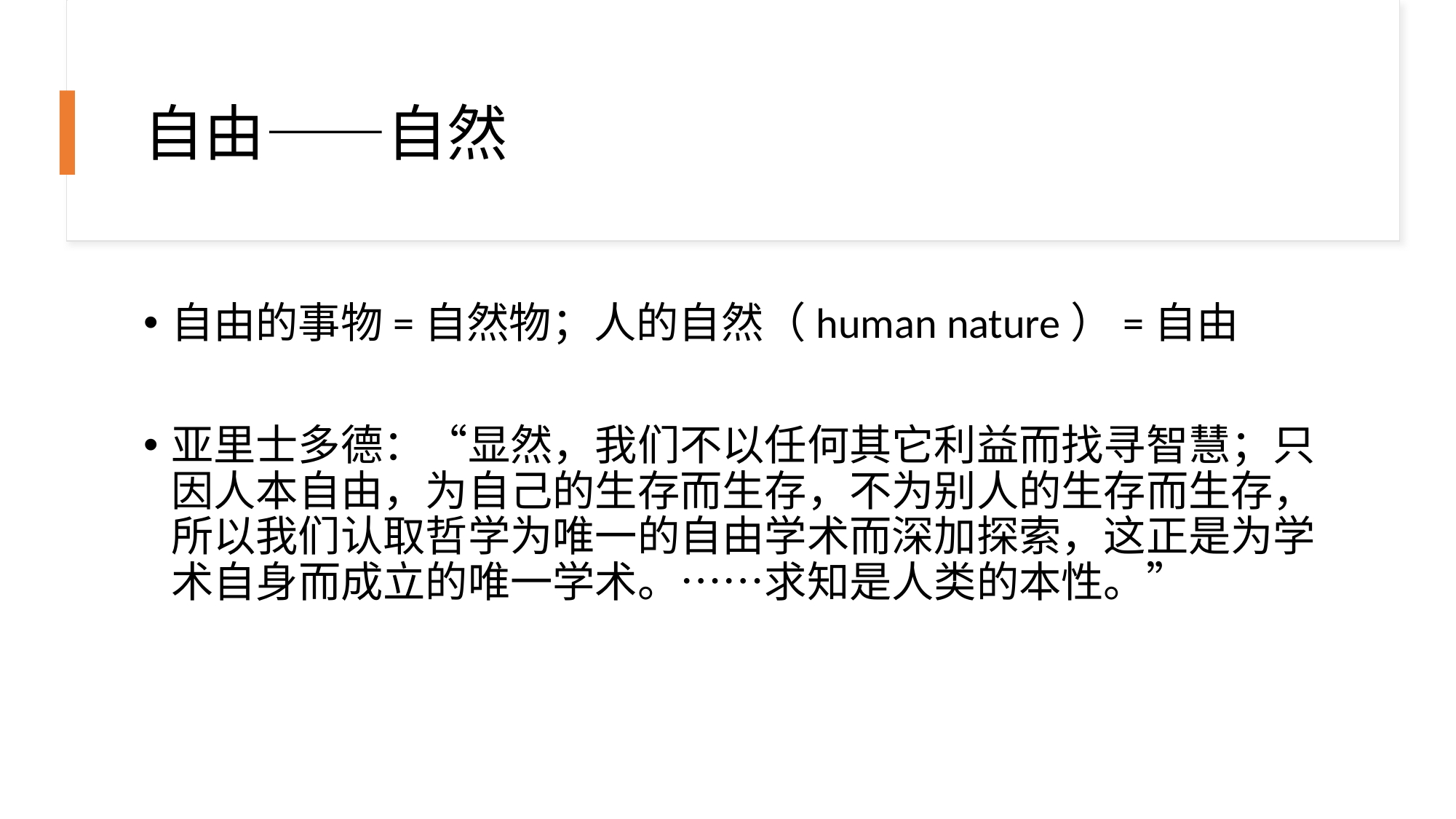

# 自由——自然

自由的事物=自然物；人的自然（human nature）=自由

亚里士多德：“显然，我们不以任何其它利益而找寻智慧；只因人本自由，为自己的生存而生存，不为别人的生存而生存，所以我们认取哲学为唯一的自由学术而深加探索，这正是为学术自身而成立的唯一学术。……求知是人类的本性。”